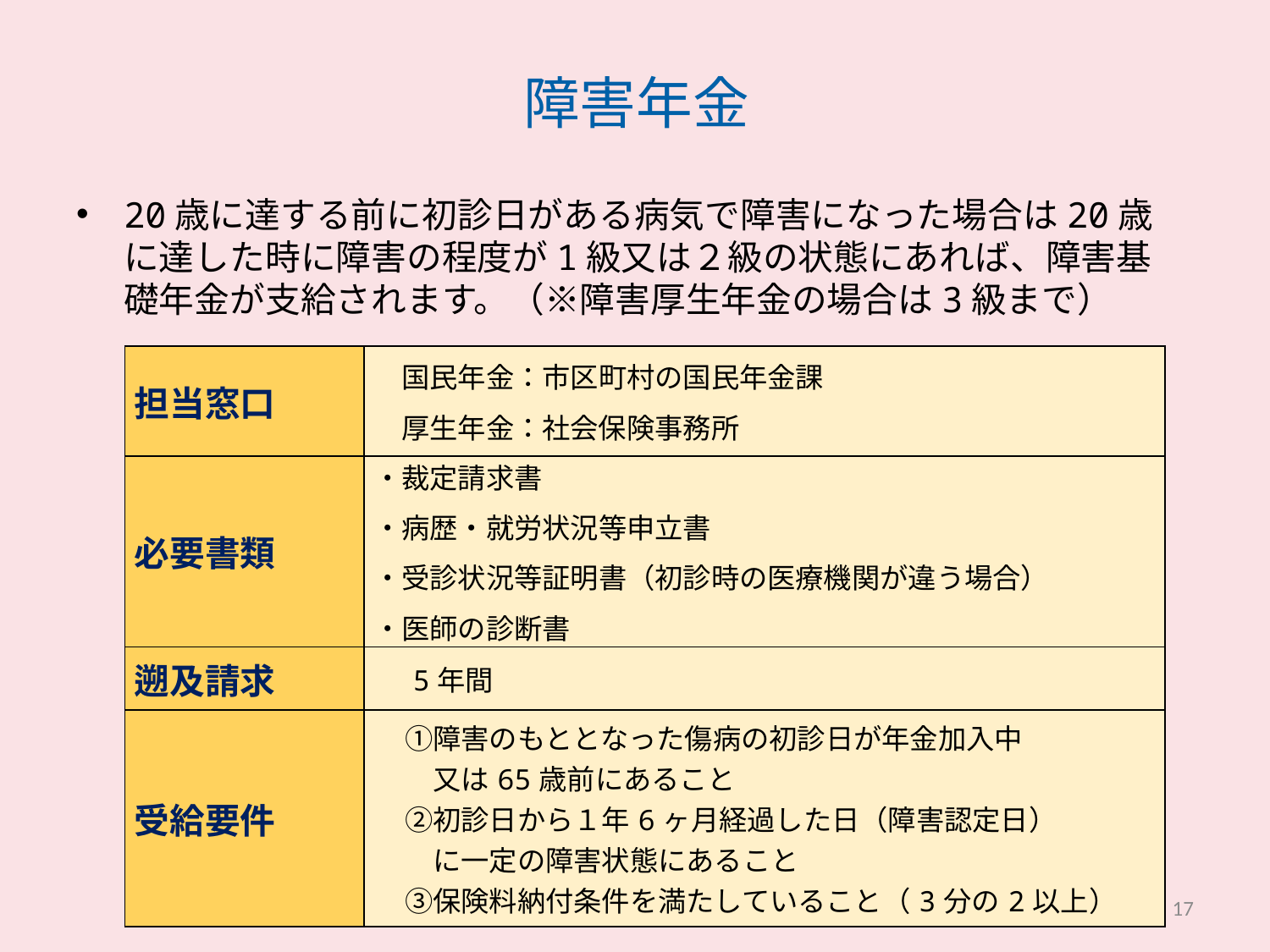

# 障害年金
20歳に達する前に初診日がある病気で障害になった場合は20歳に達した時に障害の程度が1級又は２級の状態にあれば、障害基礎年金が支給されます。（※障害厚生年金の場合は3級まで）

| 担当窓口 | 国民年金：市区町村の国民年金課 　厚生年金：社会保険事務所 |
| --- | --- |
| 必要書類 | ・裁定請求書 ・病歴・就労状況等申立書 ・受診状況等証明書（初診時の医療機関が違う場合） ・医師の診断書 |
| 遡及請求 | 5年間 |
| 受給要件 | ①障害のもととなった傷病の初診日が年金加入中 　　又は65歳前にあること 　②初診日から１年6ヶ月経過した日（障害認定日） 　　に一定の障害状態にあること 　③保険料納付条件を満たしていること（3分の2以上） |
17